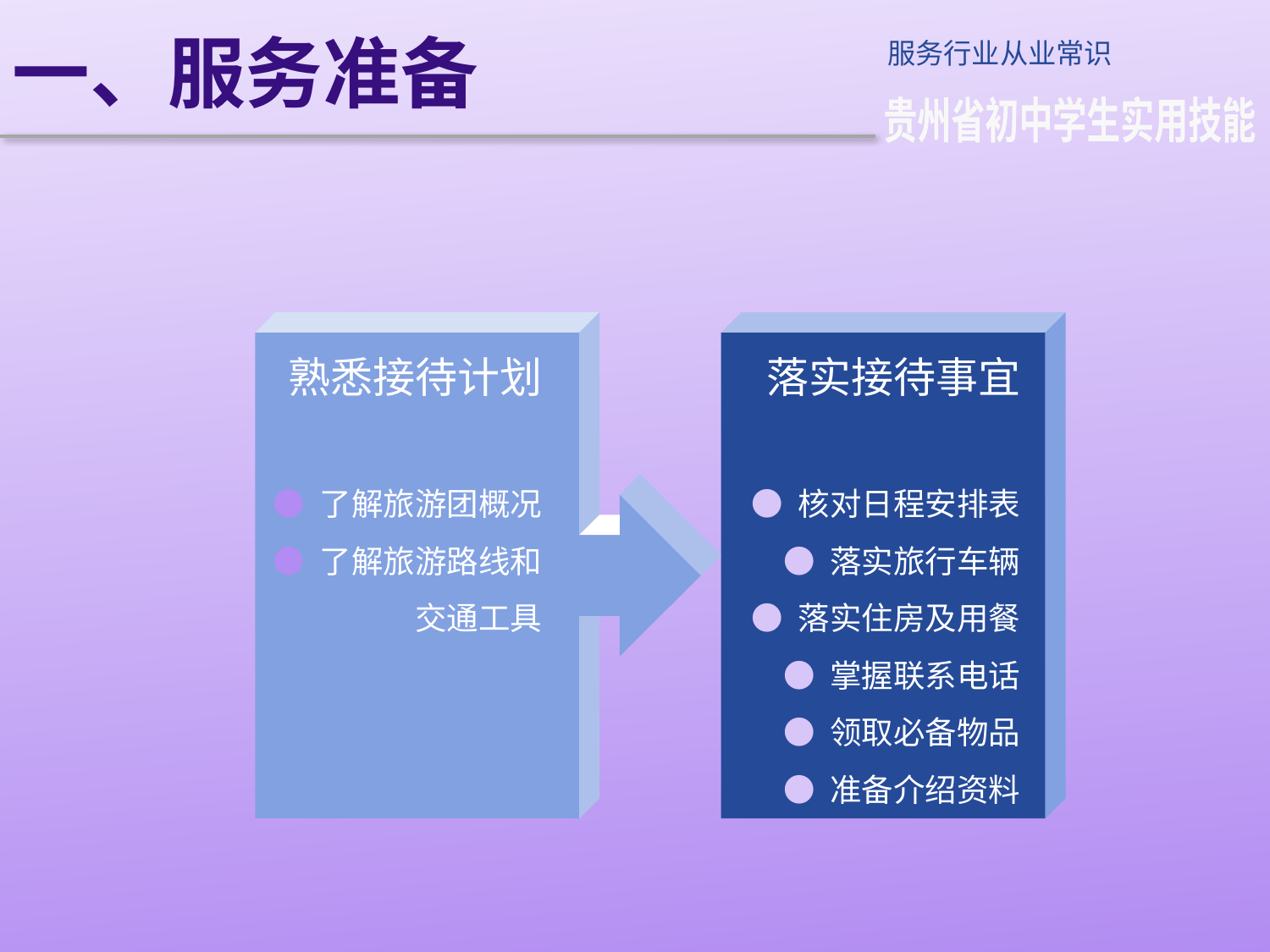

一、服务准备
服务行业从业常识
贵州省初中学生实用技能

熟悉接待计划

● 了解旅游团概况
● 了解旅游路线和交通工具

落实接待事宜

● 核对日程安排表
● 落实旅行车辆
● 落实住房及用餐
● 掌握联系电话
● 领取必备物品
● 准备介绍资料